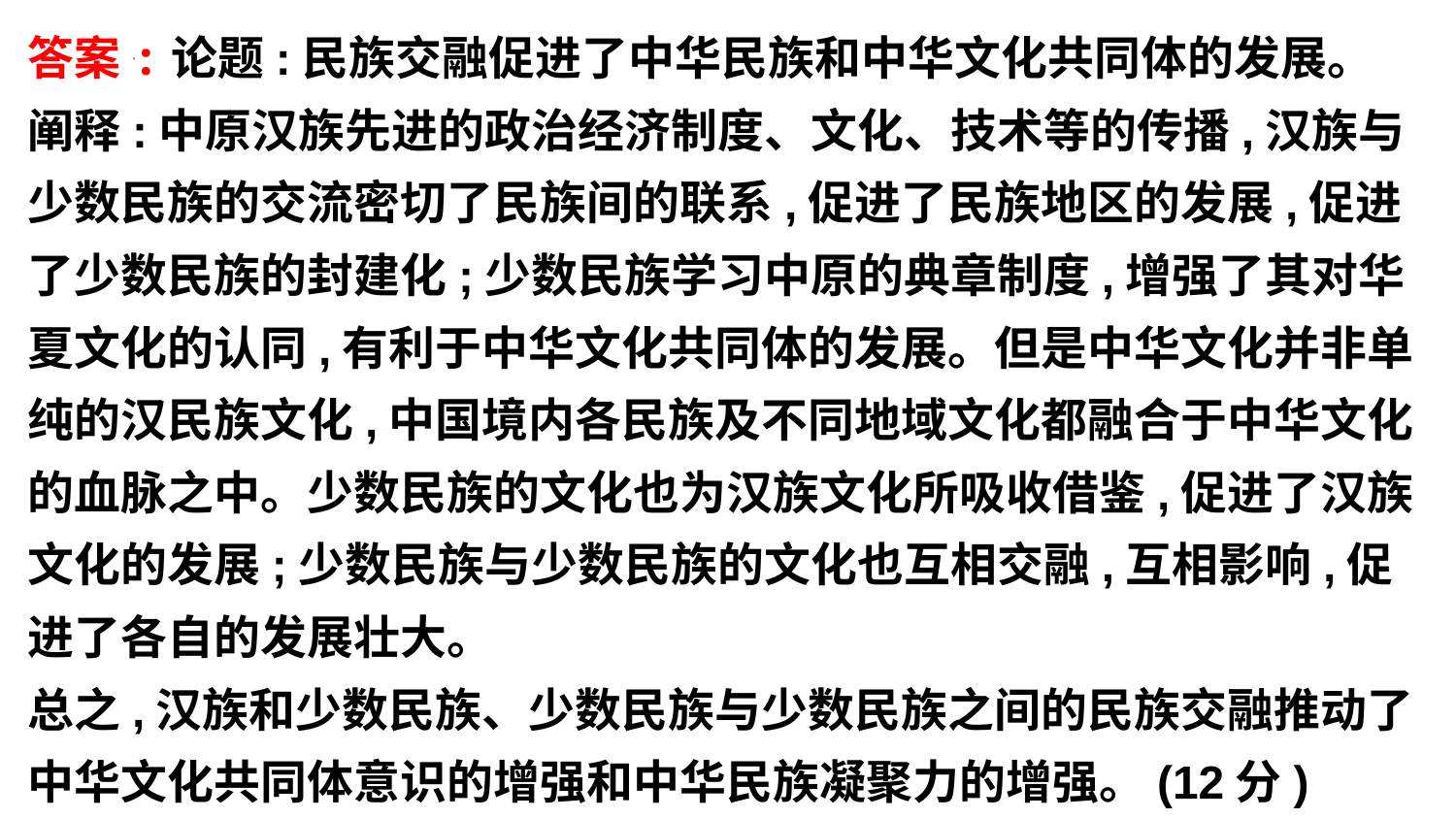

答案:论题:民族交融促进了中华民族和中华文化共同体的发展。
阐释:中原汉族先进的政治经济制度、文化、技术等的传播,汉族与少数民族的交流密切了民族间的联系,促进了民族地区的发展,促进了少数民族的封建化;少数民族学习中原的典章制度,增强了其对华夏文化的认同,有利于中华文化共同体的发展。但是中华文化并非单纯的汉民族文化,中国境内各民族及不同地域文化都融合于中华文化的血脉之中。少数民族的文化也为汉族文化所吸收借鉴,促进了汉族文化的发展;少数民族与少数民族的文化也互相交融,互相影响,促进了各自的发展壮大。
总之,汉族和少数民族、少数民族与少数民族之间的民族交融推动了中华文化共同体意识的增强和中华民族凝聚力的增强。(12分)